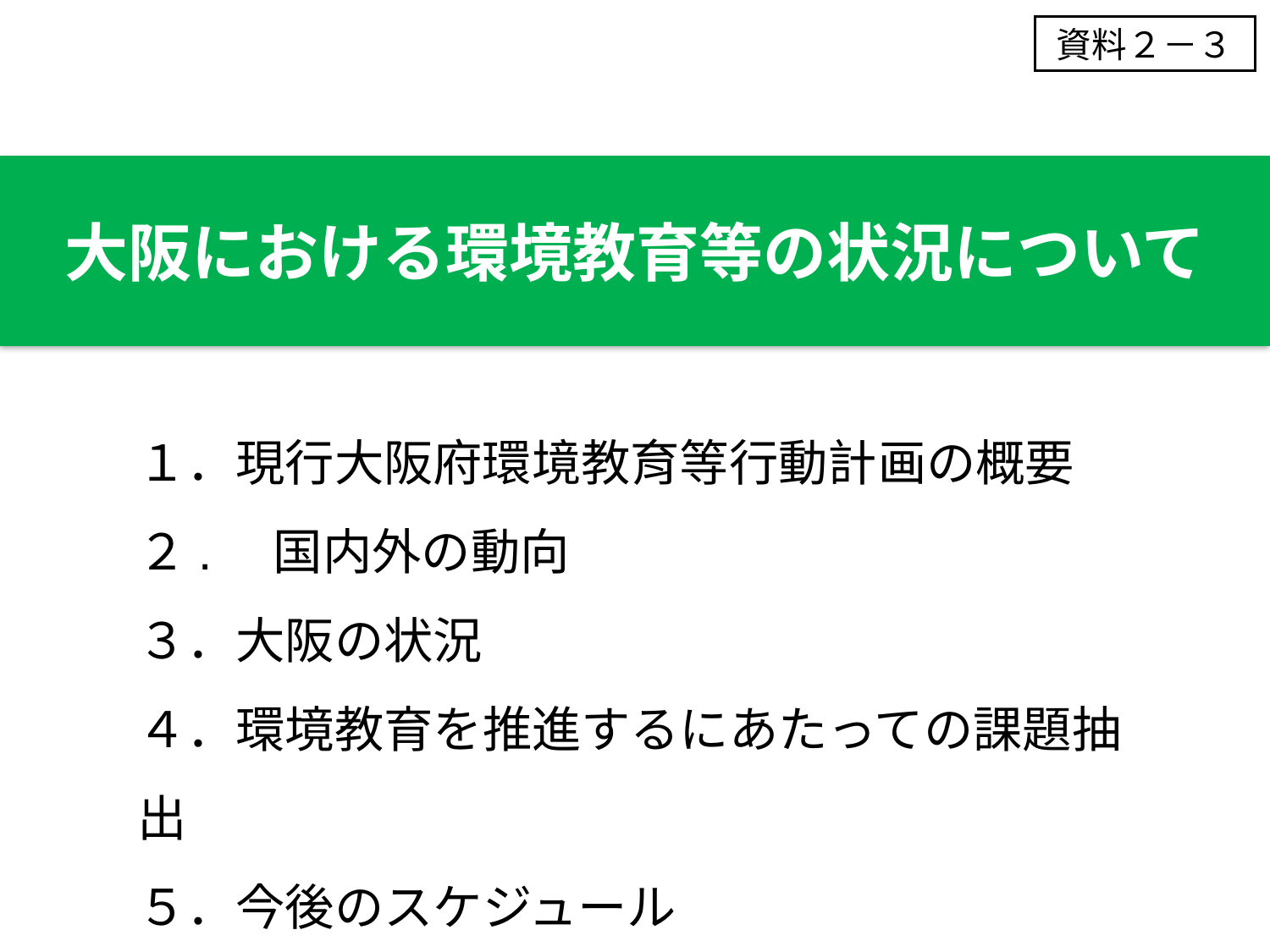

資料２－３
大阪における環境教育等の状況について
１．現行大阪府環境教育等行動計画の概要
２.　国内外の動向
３．大阪の状況
４．環境教育を推進するにあたっての課題抽出
５．今後のスケジュール